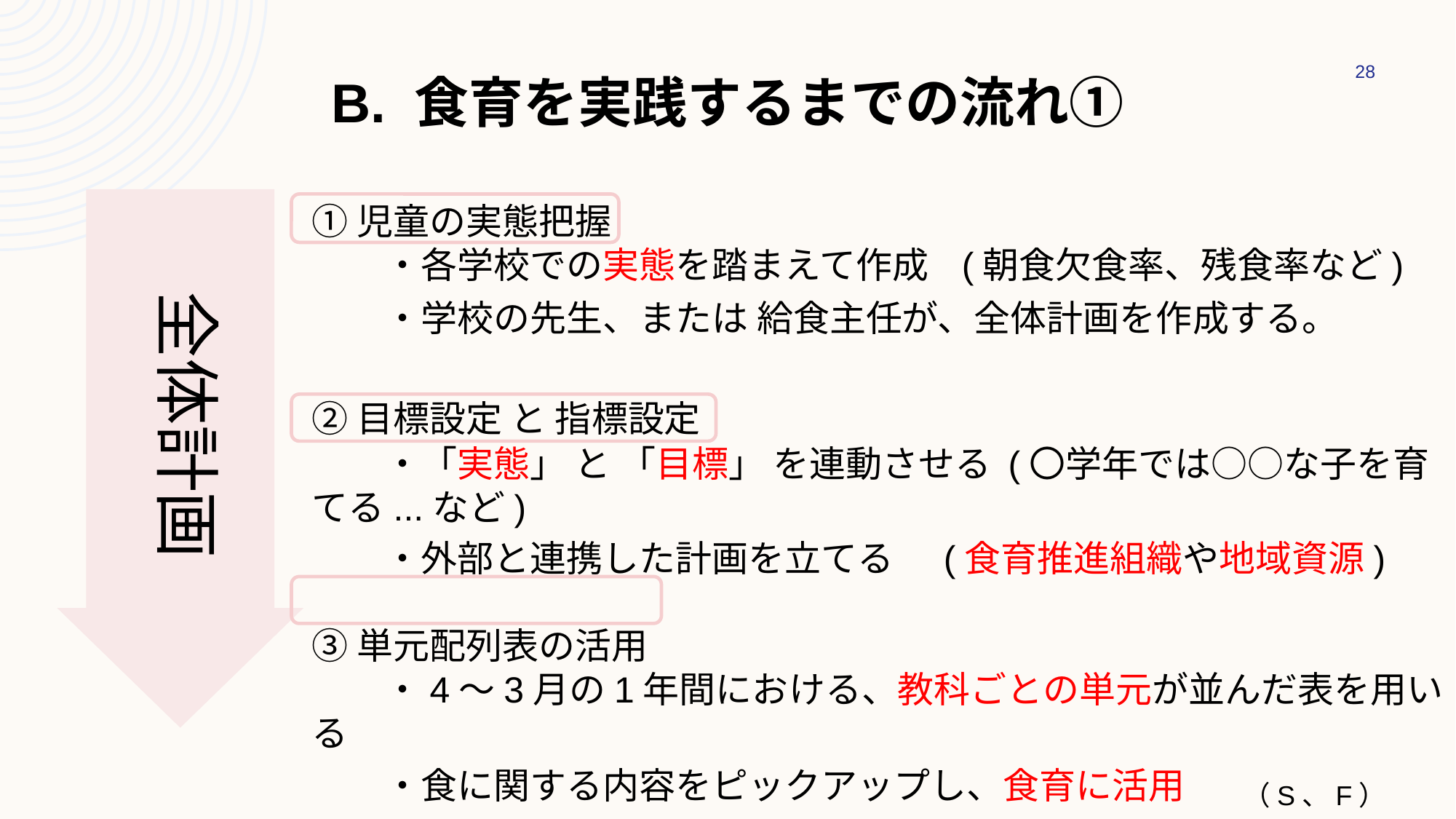

28
B. 食育を実践するまでの流れ①

①児童の実態把握
　　・各学校での実態を踏まえて作成   (朝食欠食率、残食率など)

　　・学校の先生、または 給食主任が、全体計画を作成する。

②目標設定 と 指標設定
　　・「実態」 と 「目標」 を連動させる (〇学年では○○な子を育てる...など)

　　・外部と連携した計画を立てる     (食育推進組織や地域資源)

③単元配列表の活用
　　・4～3月の1年間における、教科ごとの単元が並んだ表を用いる

　　・食に関する内容をピックアップし、食育に活用

全体計画

（S、F）